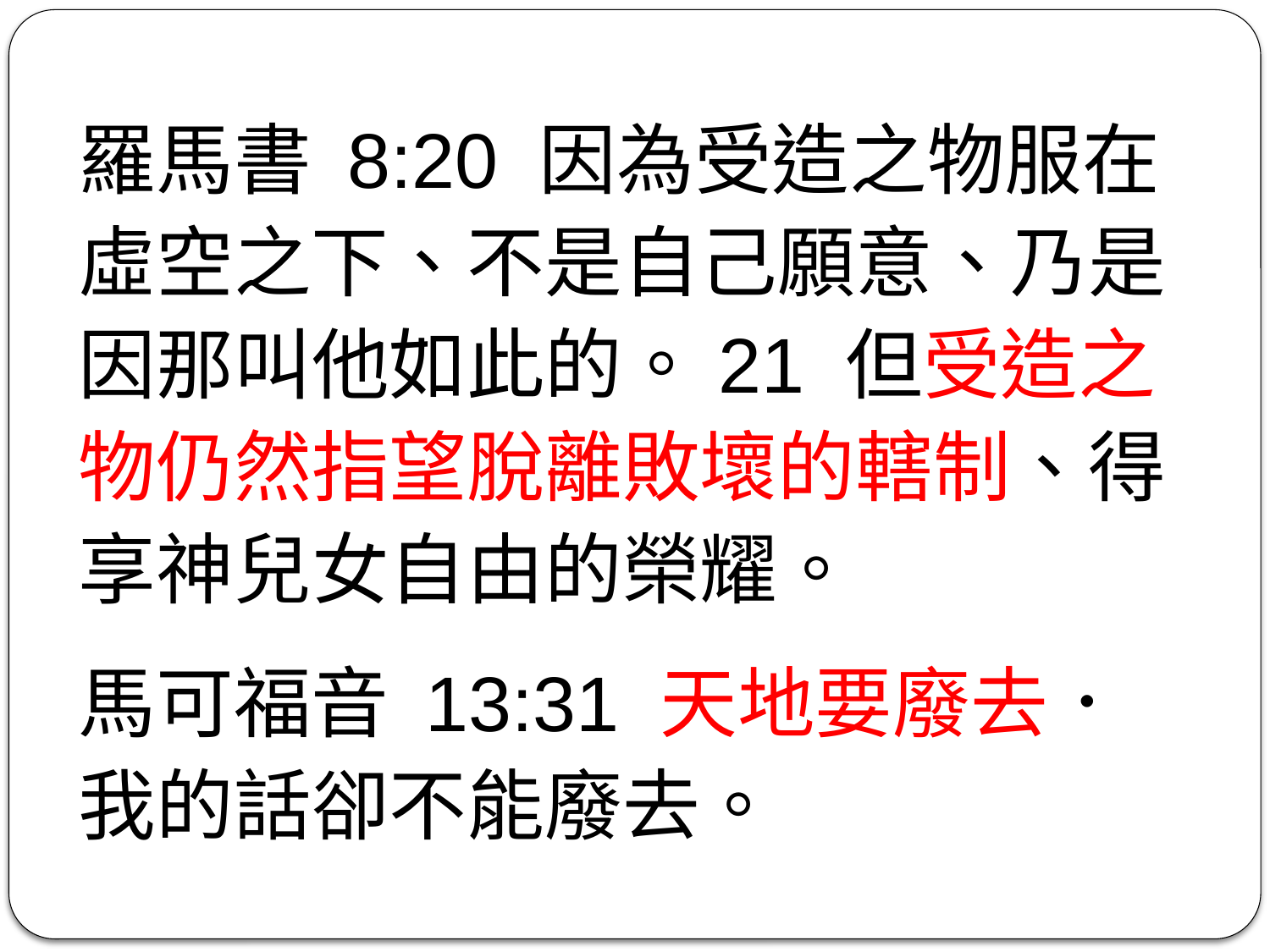

羅馬書 8:20 因為受造之物服在虛空之下、不是自己願意、乃是因那叫他如此的。21 但受造之物仍然指望脫離敗壞的轄制、得享神兒女自由的榮耀。
馬可福音 13:31 天地要廢去．我的話卻不能廢去。